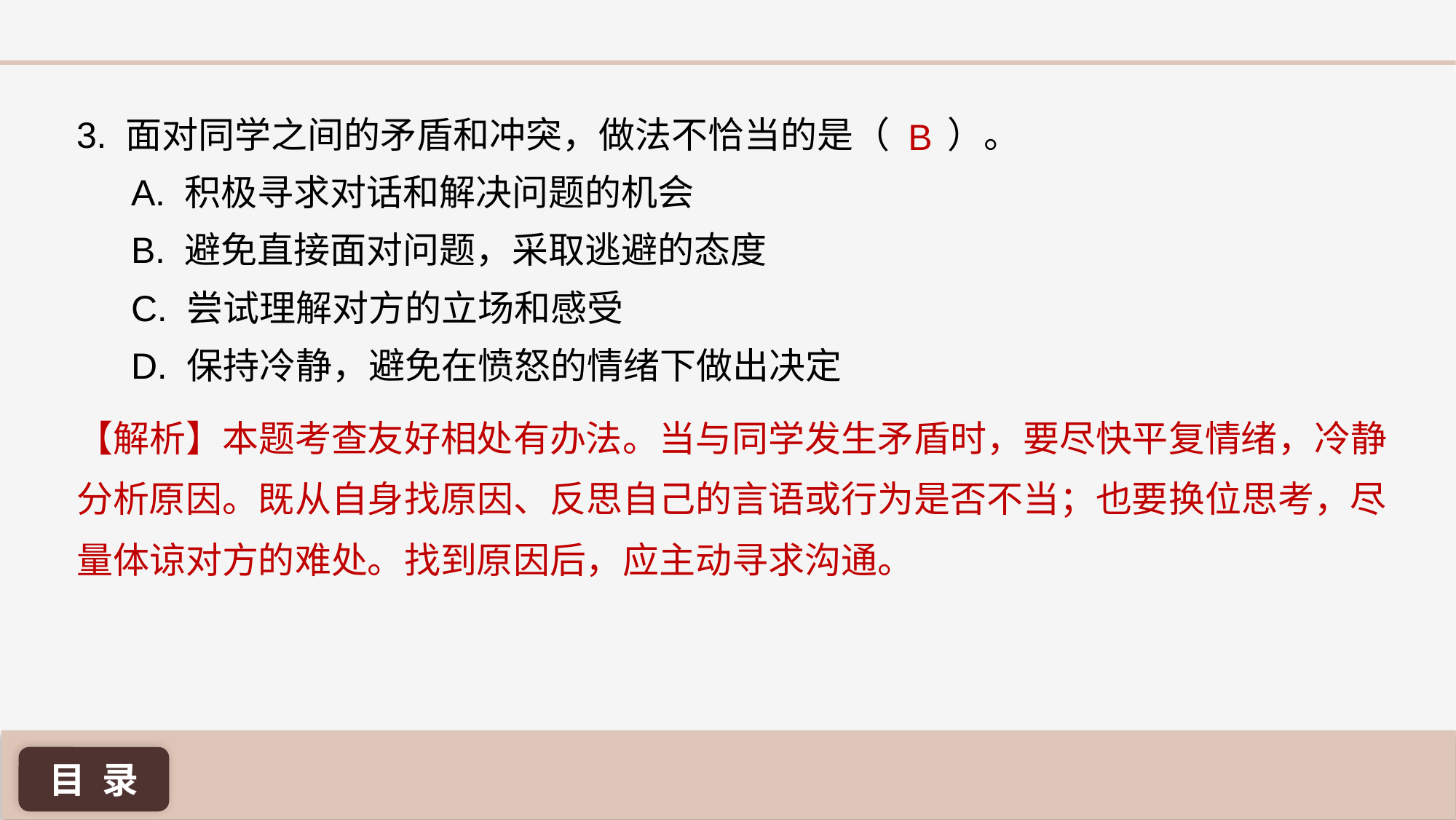

B
3. 面对同学之间的矛盾和冲突，做法不恰当的是（       ）。
A. 积极寻求对话和解决问题的机会
B. 避免直接面对问题，采取逃避的态度
C. 尝试理解对方的立场和感受
D. 保持冷静，避免在愤怒的情绪下做出决定
【解析】本题考查友好相处有办法。当与同学发生矛盾时，要尽快平复情绪，冷静分析原因。既从自身找原因、反思自己的言语或行为是否不当；也要换位思考，尽量体谅对方的难处。找到原因后，应主动寻求沟通。